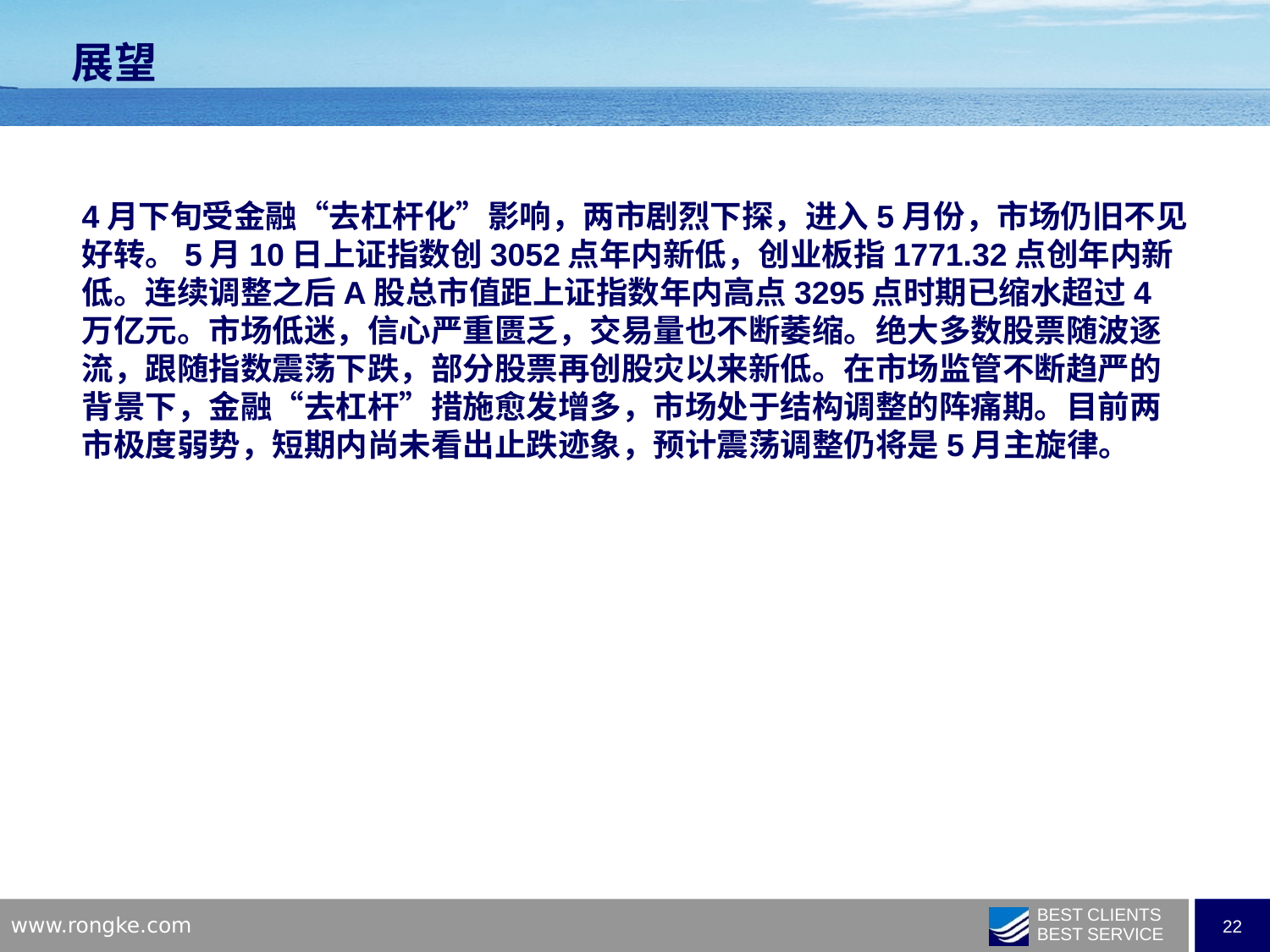

展望

4月下旬受金融“去杠杆化”影响，两市剧烈下探，进入5月份，市场仍旧不见好转。5月10日上证指数创3052点年内新低，创业板指1771.32点创年内新低。连续调整之后A股总市值距上证指数年内高点3295点时期已缩水超过4万亿元。市场低迷，信心严重匮乏，交易量也不断萎缩。绝大多数股票随波逐流，跟随指数震荡下跌，部分股票再创股灾以来新低。在市场监管不断趋严的背景下，金融“去杠杆”措施愈发增多，市场处于结构调整的阵痛期。目前两市极度弱势，短期内尚未看出止跌迹象，预计震荡调整仍将是5月主旋律。